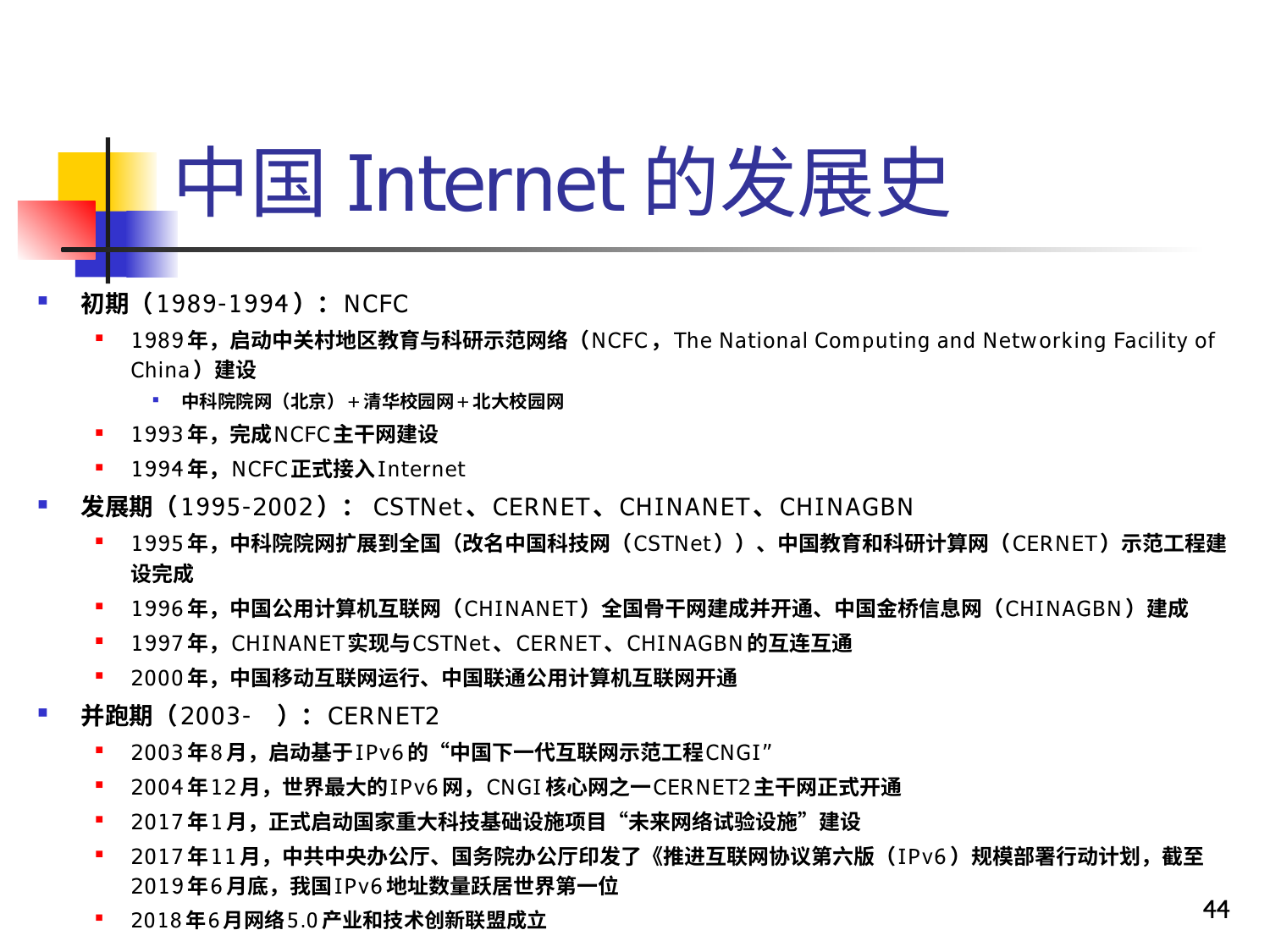

# 中国Internet的发展史
初期（1989-1994）：NCFC
1989年，启动中关村地区教育与科研示范网络（NCFC，The National Computing and Networking Facility of China）建设
中科院院网（北京）+清华校园网+北大校园网
1993年，完成NCFC主干网建设
1994年，NCFC正式接入Internet
发展期（1995-2002）： CSTNet、CERNET、CHINANET、CHINAGBN
1995年，中科院院网扩展到全国（改名中国科技网（CSTNet））、中国教育和科研计算网（CERNET）示范工程建设完成
1996年，中国公用计算机互联网（CHINANET）全国骨干网建成并开通、中国金桥信息网（CHINAGBN）建成
1997年，CHINANET实现与CSTNet、CERNET、CHINAGBN的互连互通
2000年，中国移动互联网运行、中国联通公用计算机互联网开通
并跑期（2003-   ）：CERNET2
2003年8月，启动基于IPv6的“中国下一代互联网示范工程CNGI”
2004年12月，世界最大的IPv6网，CNGI核心网之一CERNET2主干网正式开通
2017年1月，正式启动国家重大科技基础设施项目“未来网络试验设施”建设
2017年11月，中共中央办公厅、国务院办公厅印发了《推进互联网协议第六版（IPv6）规模部署行动计划，截至2019年6月底，我国IPv6地址数量跃居世界第一位
2018年6月网络5.0产业和技术创新联盟成立
44